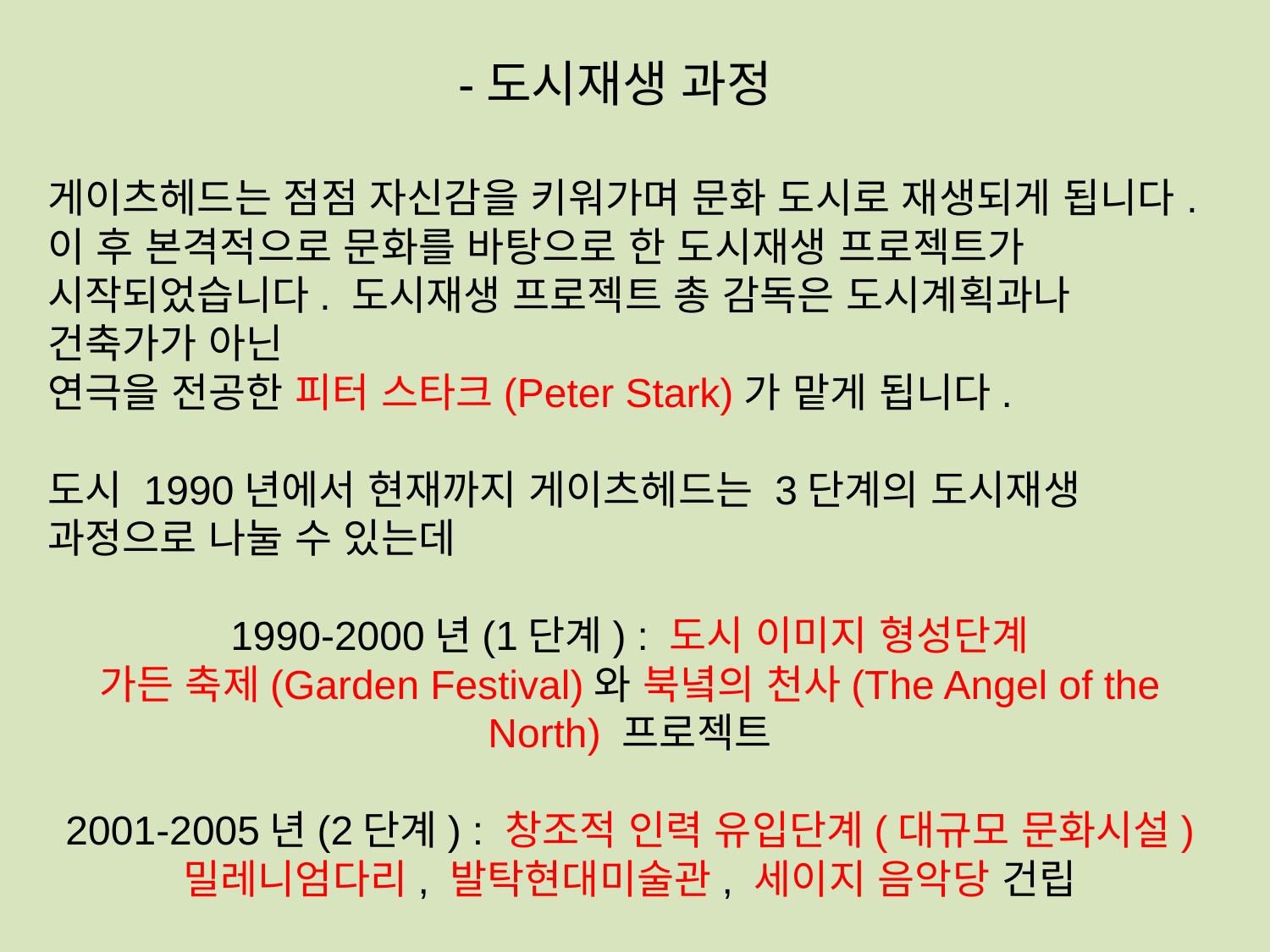

-도시재생 과정
게이츠헤드는 점점 자신감을 키워가며 문화 도시로 재생되게 됩니다. 이 후 본격적으로 문화를 바탕으로 한 도시재생 프로젝트가 시작되었습니다. 도시재생 프로젝트 총 감독은 도시계획과나 건축가가 아닌
연극을 전공한 피터 스타크(Peter Stark)가 맡게 됩니다.

도시 1990년에서 현재까지 게이츠헤드는 3단계의 도시재생 과정으로 나눌 수 있는데

1990-2000년(1단계) : 도시 이미지 형성단계
가든 축제(Garden Festival)와 북녘의 천사(The Angel of the North) 프로젝트

2001-2005년(2단계) : 창조적 인력 유입단계(대규모 문화시설)
밀레니엄다리, 발탁현대미술관, 세이지 음악당 건립

2006-현재(3단계) : 문화적 도시재생 확산단계
민간투자로 힐튼 호텔 건립, 대규모 메트로 센터 재생